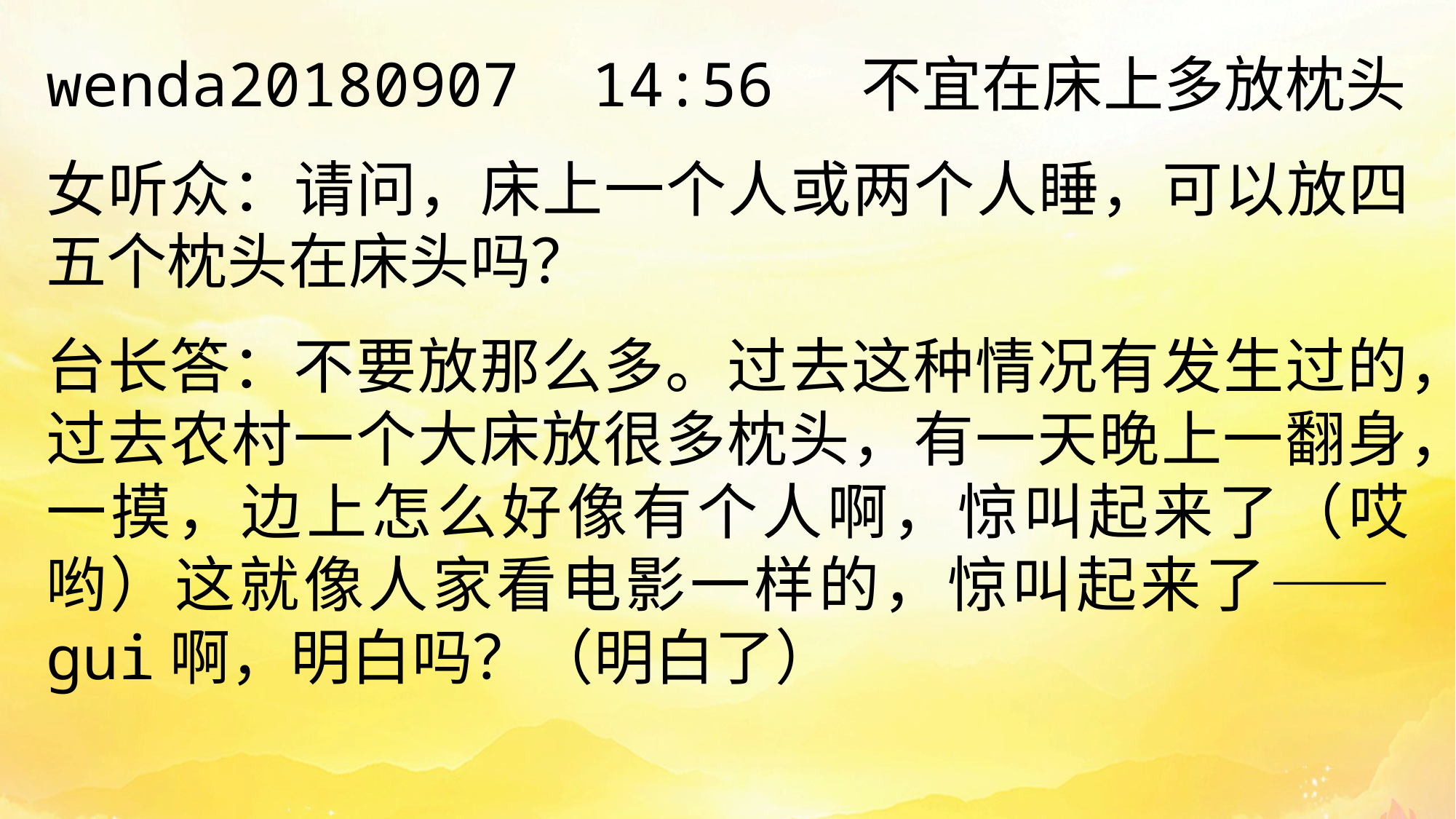

wenda20180907  14:56  不宜在床上多放枕头
女听众：请问，床上一个人或两个人睡，可以放四五个枕头在床头吗？
台长答：不要放那么多。过去这种情况有发生过的，过去农村一个大床放很多枕头，有一天晚上一翻身，一摸，边上怎么好像有个人啊，惊叫起来了（哎哟）这就像人家看电影一样的，惊叫起来了——gui啊，明白吗？（明白了）